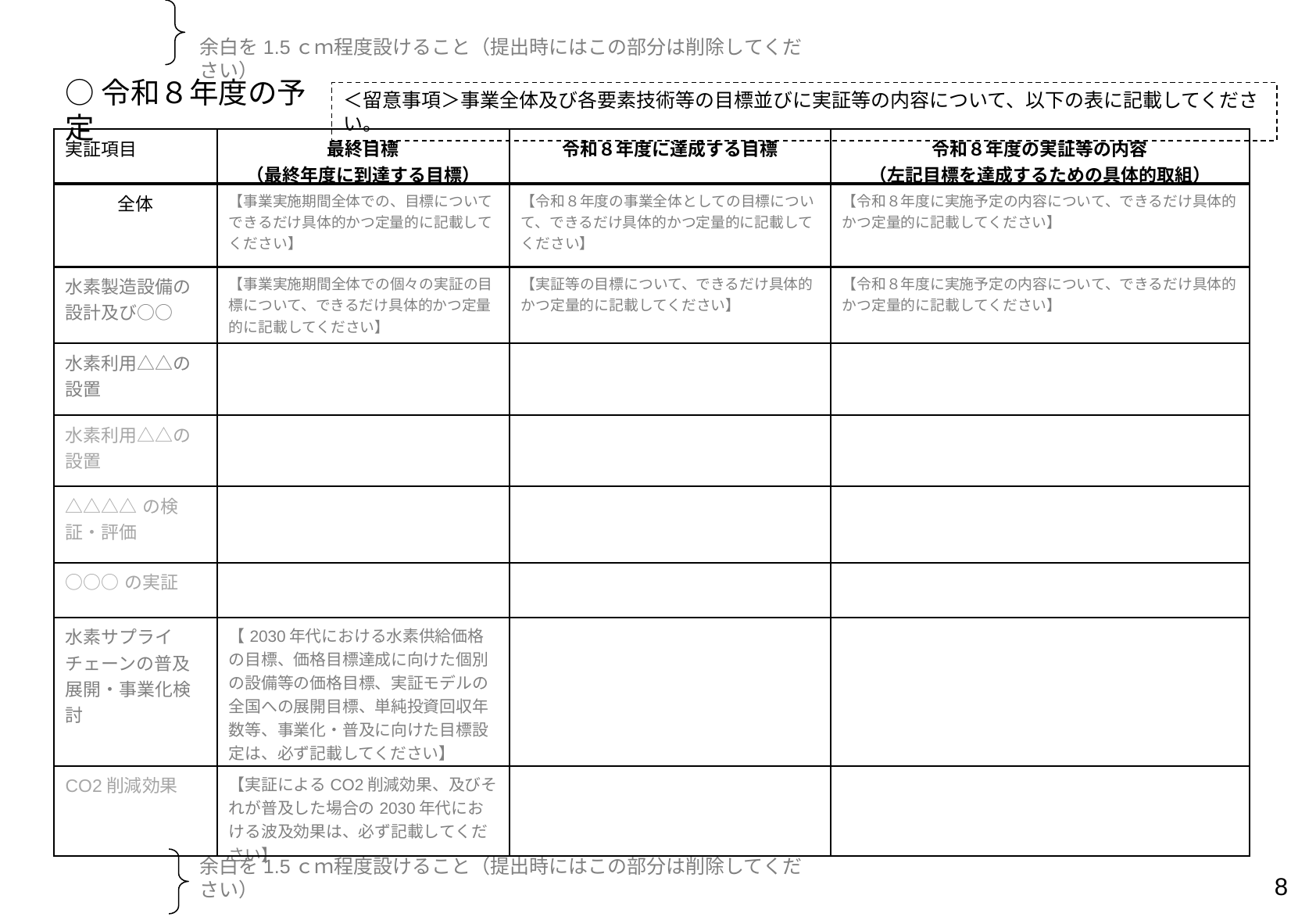

余白を1.5ｃｍ程度設けること（提出時にはこの部分は削除してください）
○令和８年度の予定
＜留意事項＞事業全体及び各要素技術等の目標並びに実証等の内容について、以下の表に記載してください。
| 実証項目 | 最終目標 （最終年度に到達する目標） | 令和８年度に達成する目標 | 令和８年度の実証等の内容 （左記目標を達成するための具体的取組） |
| --- | --- | --- | --- |
| 全体 | 【事業実施期間全体での、目標についてできるだけ具体的かつ定量的に記載してください】 | 【令和８年度の事業全体としての目標について、できるだけ具体的かつ定量的に記載してください】 | 【令和８年度に実施予定の内容について、できるだけ具体的かつ定量的に記載してください】 |
| 水素製造設備の設計及び○○ | 【事業実施期間全体での個々の実証の目標について、できるだけ具体的かつ定量的に記載してください】 | 【実証等の目標について、できるだけ具体的かつ定量的に記載してください】 | 【令和８年度に実施予定の内容について、できるだけ具体的かつ定量的に記載してください】 |
| 水素利用△△の設置 |  |  |  |
| 水素利用△△の設置 |  |  |  |
| △△△△の検証・評価 |  |  |  |
| ○○○の実証 |  |  |  |
| 水素サプライチェーンの普及展開・事業化検討 | 【2030年代における水素供給価格の目標、価格目標達成に向けた個別の設備等の価格目標、実証モデルの全国への展開目標、単純投資回収年数等、事業化・普及に向けた目標設定は、必ず記載してください】 |  |  |
| CO2削減効果 | 【実証によるCO2削減効果、及びそれが普及した場合の2030年代における波及効果は、必ず記載してください】 |  |  |
余白を1.5ｃｍ程度設けること（提出時にはこの部分は削除してください）

8